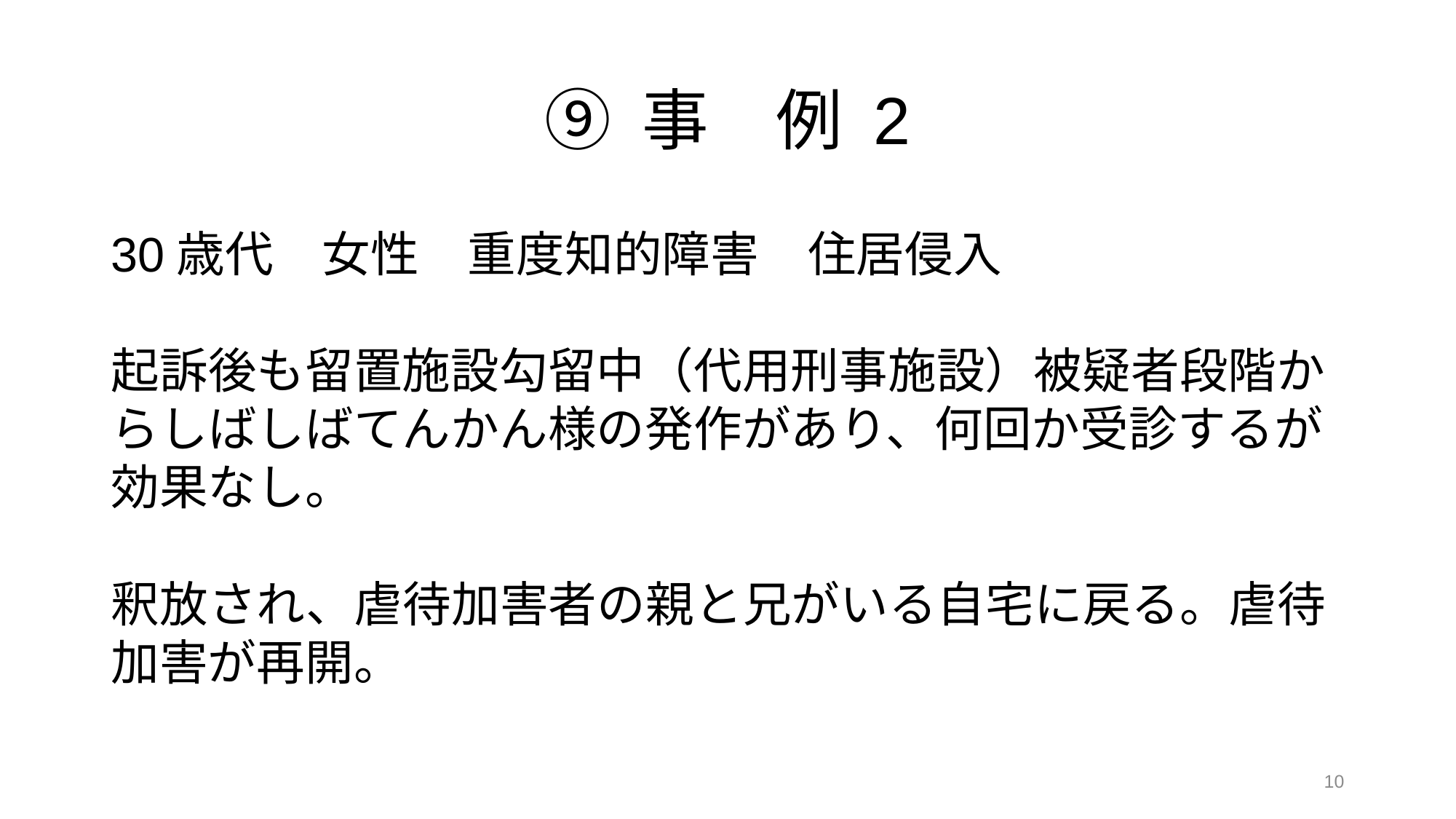

# ⑨ 事　例 2
30歳代　女性　重度知的障害　住居侵入

起訴後も留置施設勾留中（代用刑事施設）被疑者段階からしばしばてんかん様の発作があり、何回か受診するが効果なし。

釈放され、虐待加害者の親と兄がいる自宅に戻る。虐待加害が再開。

10